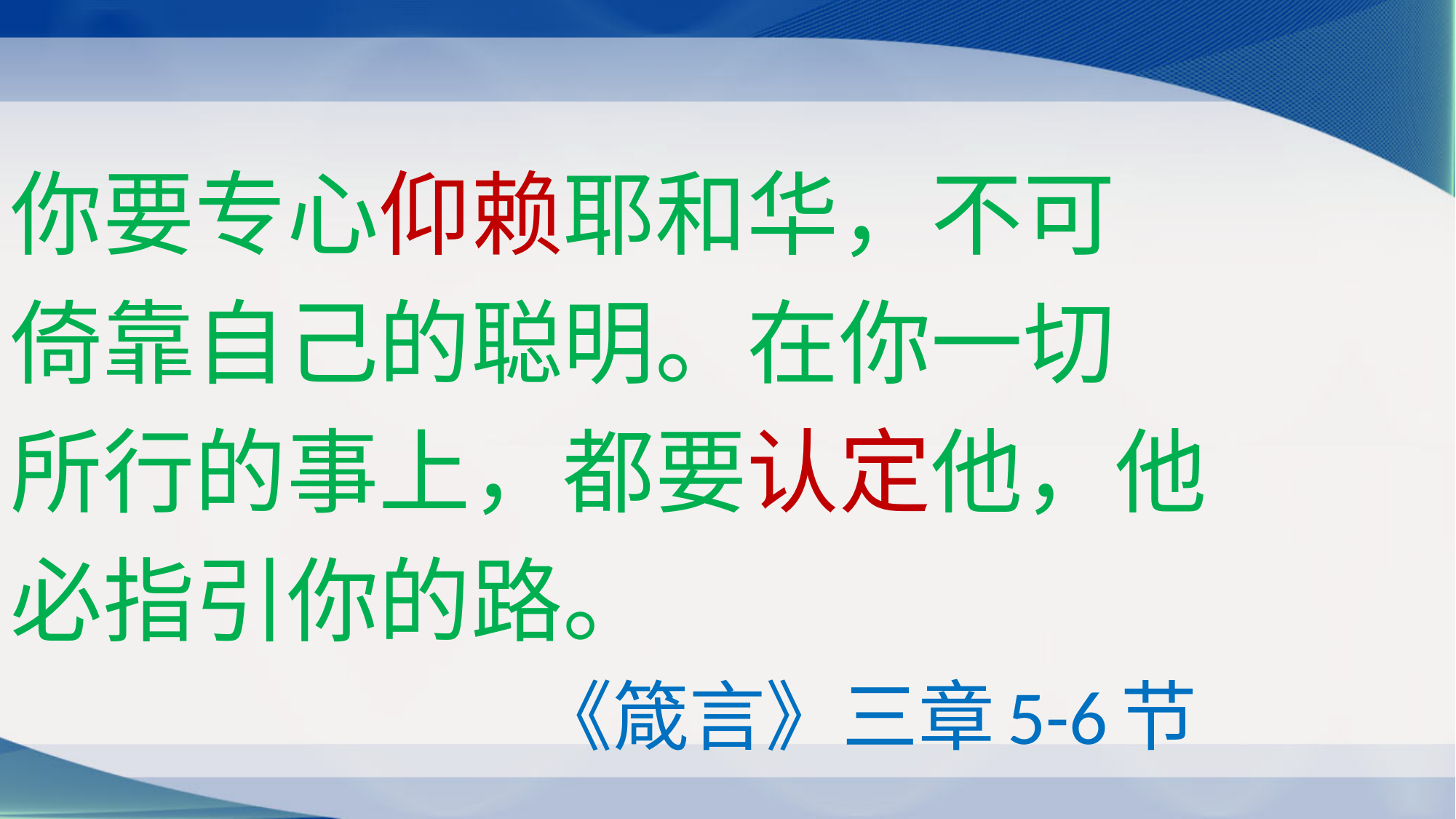

你要专心仰赖耶和华，不可
倚靠自己的聪明。在你一切
所行的事上，都要认定他，他
必指引你的路。
                              《箴言》三章5-6节